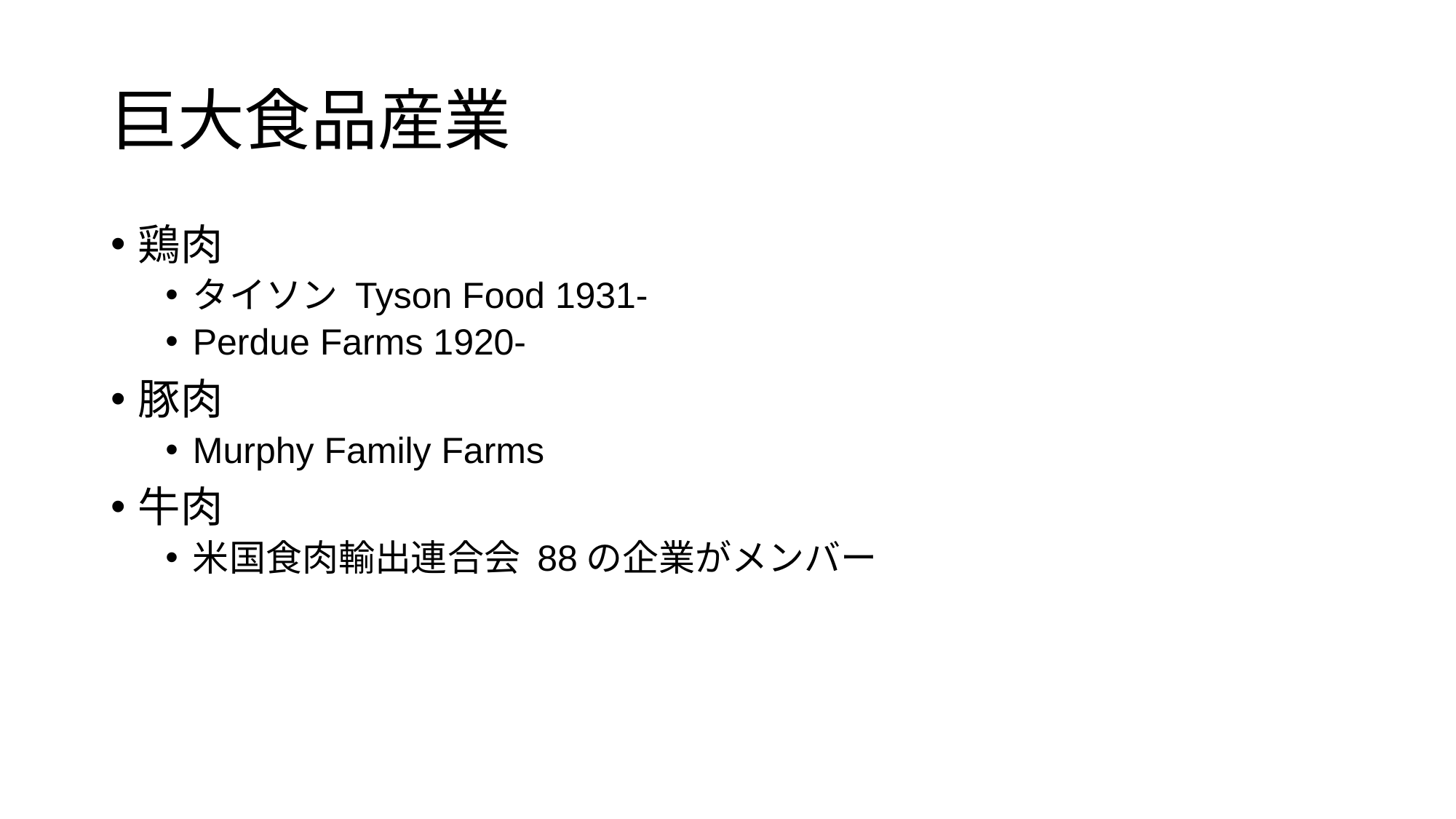

# 巨大食品産業
鶏肉
タイソン Tyson Food 1931-
Perdue Farms 1920-
豚肉
Murphy Family Farms
牛肉
米国食肉輸出連合会 88の企業がメンバー